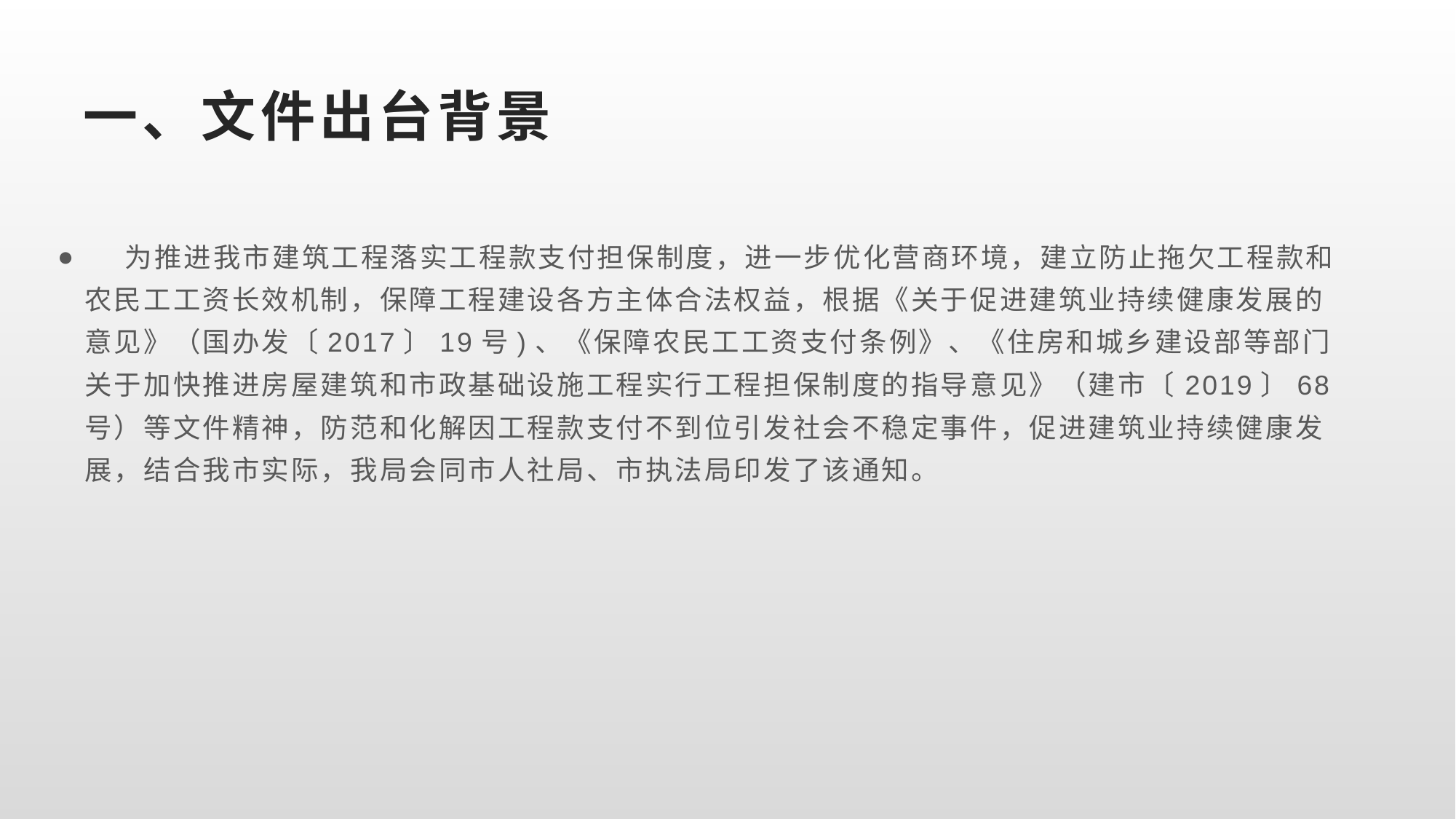

# 一、文件出台背景
    为推进我市建筑工程落实工程款支付担保制度，进一步优化营商环境，建立防止拖欠工程款和农民工工资长效机制，保障工程建设各方主体合法权益，根据《关于促进建筑业持续健康发展的意见》（国办发〔2017〕19号)、《保障农民工工资支付条例》、《住房和城乡建设部等部门关于加快推进房屋建筑和市政基础设施工程实行工程担保制度的指导意见》（建市〔2019〕68号）等文件精神，防范和化解因工程款支付不到位引发社会不稳定事件，促进建筑业持续健康发展，结合我市实际，我局会同市人社局、市执法局印发了该通知。